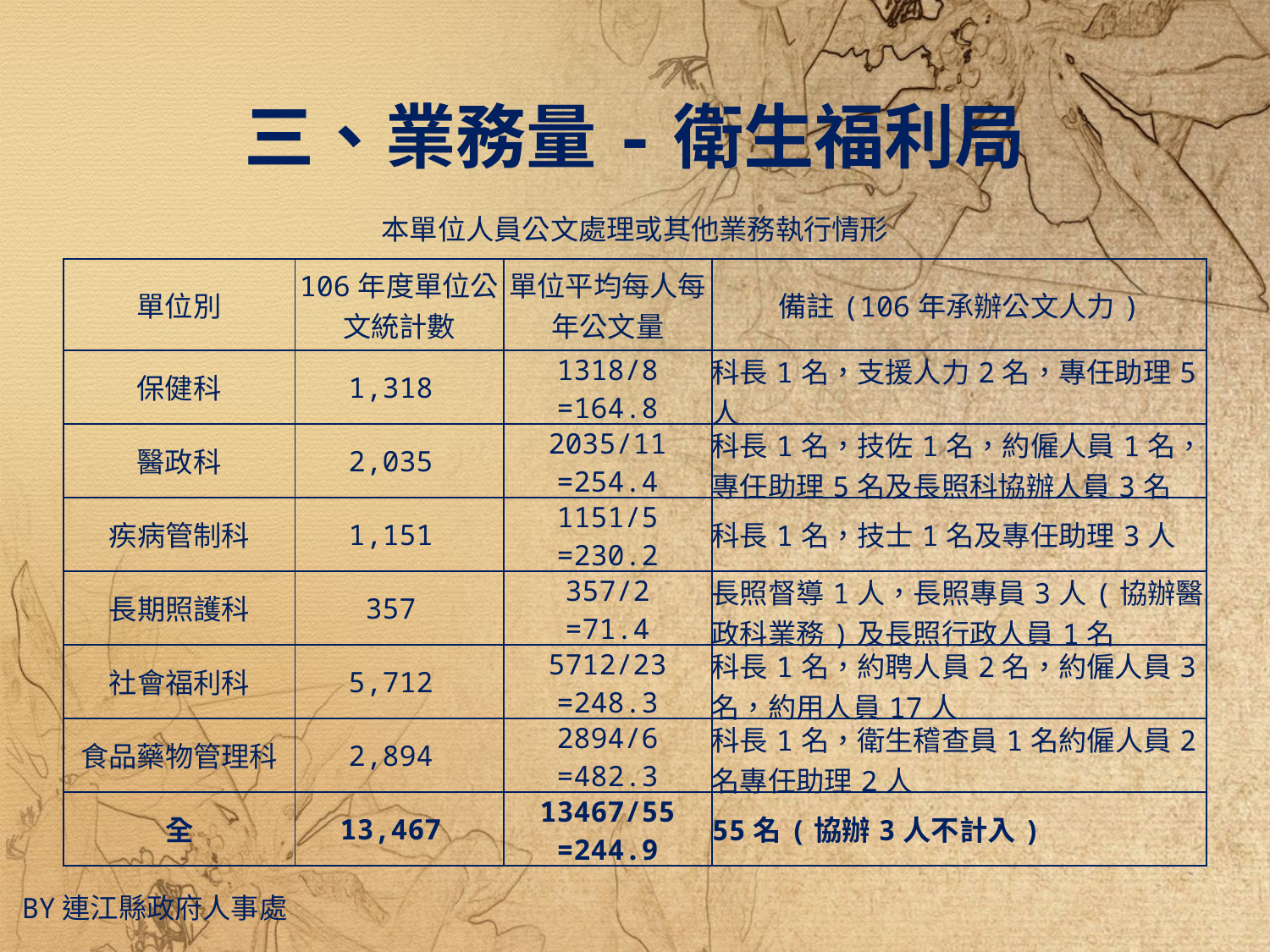

三、業務量-衛生福利局
| 本單位人員公文處理或其他業務執行情形 |  |  |  |
| --- | --- | --- | --- |
| 單位別 | 106年度單位公文統計數 | 單位平均每人每年公文量 | 備註(106年承辦公文人力) |
| 保健科 | 1,318 | 1318/8 =164.8 | 科長1名，支援人力2名，專任助理5人 |
| 醫政科 | 2,035 | 2035/11 =254.4 | 科長1名，技佐1名，約僱人員1名，專任助理5名及長照科協辦人員3名 |
| 疾病管制科 | 1,151 | 1151/5 =230.2 | 科長1名，技士1名及專任助理3人 |
| 長期照護科 | 357 | 357/2 =71.4 | 長照督導1人，長照專員3人(協辦醫政科業務)及長照行政人員1名 |
| 社會福利科 | 5,712 | 5712/23 =248.3 | 科長1名，約聘人員2名，約僱人員3名，約用人員17人 |
| 食品藥物管理科 | 2,894 | 2894/6 =482.3 | 科長1名，衛生稽查員1名約僱人員2名專任助理2人 |
| 全 | 13,467 | 13467/55 =244.9 | 55名(協辦3人不計入) |
By連江縣政府人事處